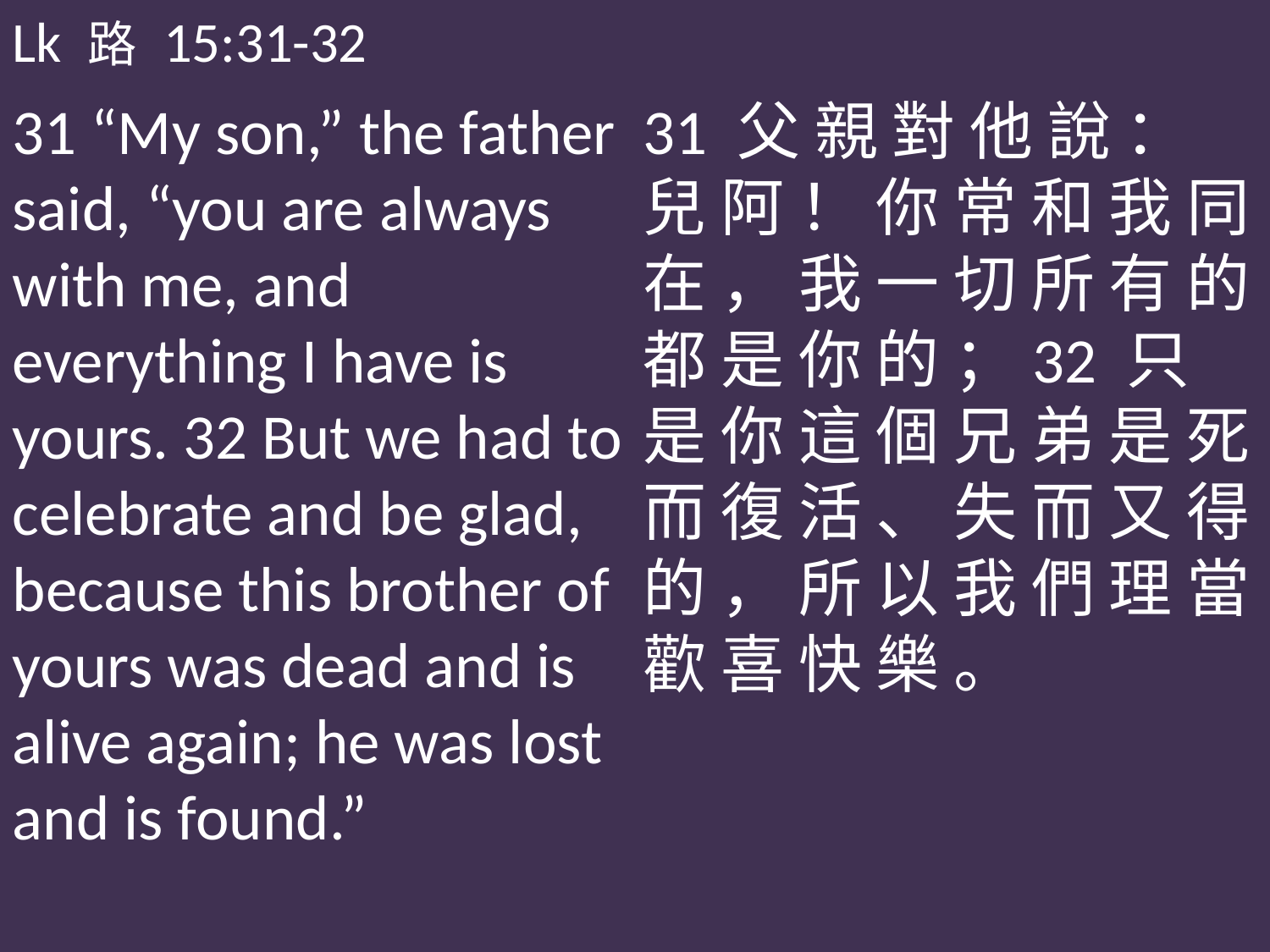

Lk 路 15:31-32
31 “My son,” the father said, “you are always with me, and everything I have is yours. 32 But we had to celebrate and be glad, because this brother of yours was dead and is alive again; he was lost and is found.”
31 父 親 對 他 說 ： 兒 阿 ！ 你 常 和 我 同 在 ， 我 一 切 所 有 的 都 是 你 的 ；32 只 是 你 這 個 兄 弟 是 死 而 復 活 、 失 而 又 得 的 ， 所 以 我 們 理 當 歡 喜 快 樂 。